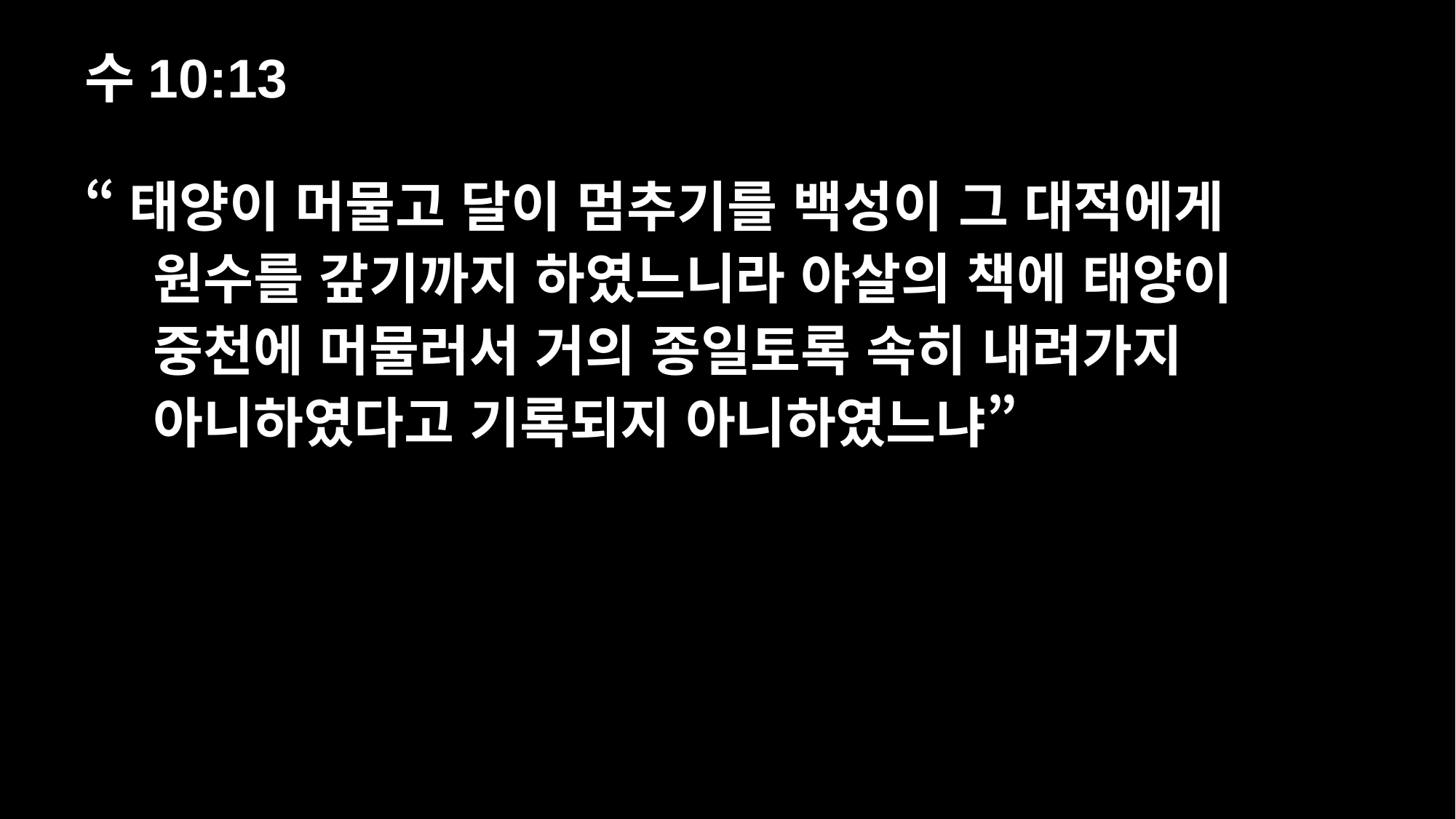

수10:13
“태양이 머물고 달이 멈추기를 백성이 그 대적에게 원수를 갚기까지 하였느니라 야살의 책에 태양이 중천에 머물러서 거의 종일토록 속히 내려가지 아니하였다고 기록되지 아니하였느냐”